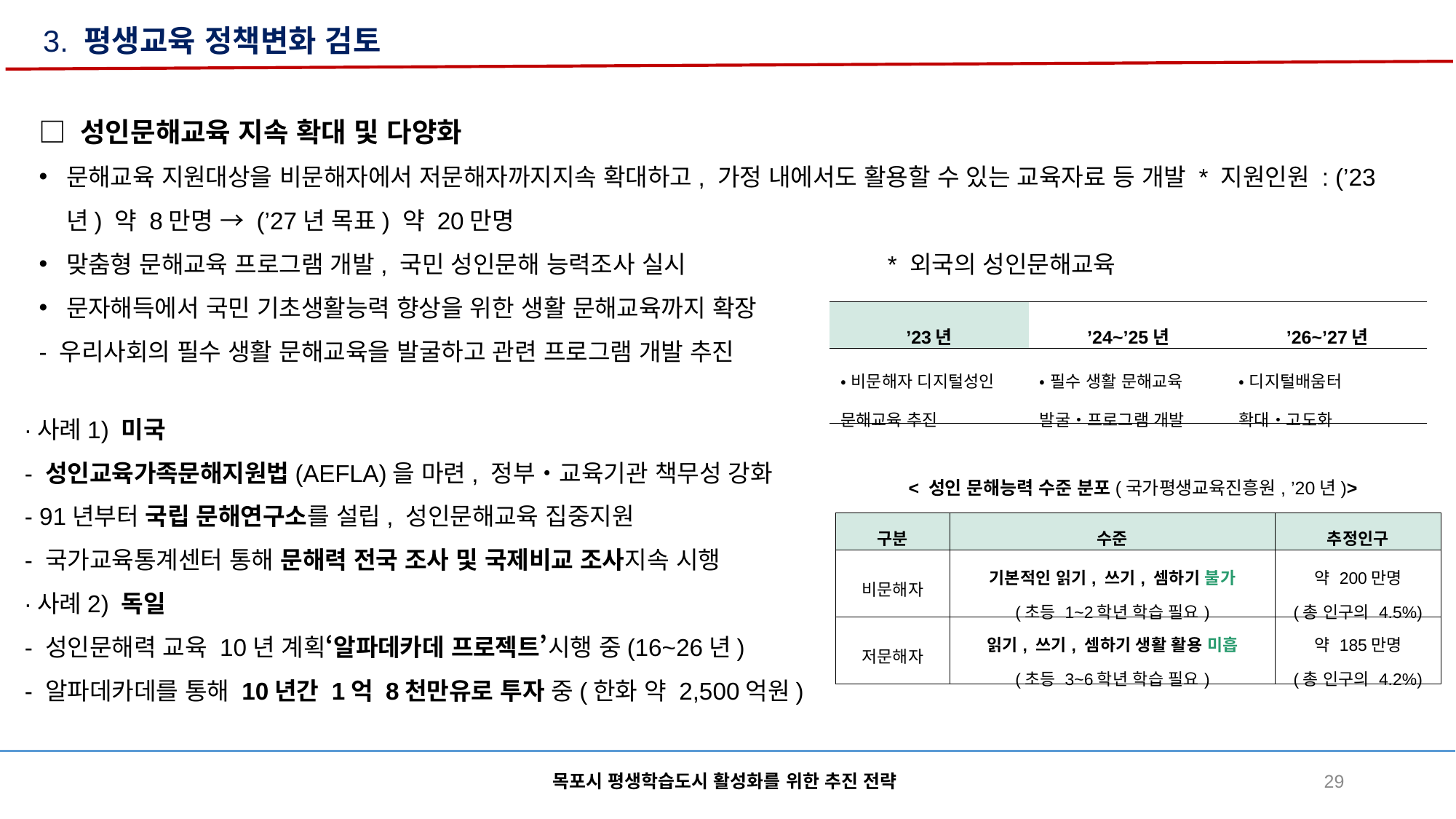

3. 평생교육 정책변화 검토

□ 성인문해교육 지속 확대 및 다양화
문해교육 지원대상을 비문해자에서 저문해자까지지속 확대하고, 가정 내에서도 활용할 수 있는 교육자료 등 개발 * 지원인원 : (’23년) 약 8만명 → (’27년 목표) 약 20만명
맞춤형 문해교육 프로그램 개발, 국민 성인문해 능력조사 실시                             * 외국의 성인문해교육
문자해득에서 국민 기초생활능력 향상을 위한 생활 문해교육까지 확장
- 우리사회의 필수 생활 문해교육을 발굴하고 관련 프로그램 개발 추진

| ’23년 | ’24~’25년 | ’26~’27년 |
| --- | --- | --- |
| •비문해자 디지털성인 문해교육 추진 | •필수 생활 문해교육 발굴・프로그램 개발 | •디지털배움터 확대・고도화 |
∙사례1) 미국
- 성인교육가족문해지원법(AEFLA)을 마련, 정부・교육기관 책무성 강화
- 91년부터 국립 문해연구소를 설립, 성인문해교육 집중지원
- 국가교육통계센터 통해 문해력 전국 조사 및 국제비교 조사지속 시행
∙사례2) 독일
- 성인문해력 교육 10년 계획‘알파데카데 프로젝트’시행 중(16~26년)
- 알파데카데를 통해 10년간 1억 8천만유로 투자 중(한화 약 2,500억원)
< 성인 문해능력 수준 분포(국가평생교육진흥원, ’20년)>
| 구분 | 수준 | 추정인구 |
| --- | --- | --- |
| 비문해자 | 기본적인 읽기, 쓰기, 셈하기 불가 (초등 1~2학년 학습 필요) | 약 200만명 (총 인구의 4.5%) |
| 저문해자 | 읽기, 쓰기, 셈하기 생활 활용 미흡 (초등 3~6학년 학습 필요) | 약 185만명 (총 인구의 4.2%) |
목포시 평생학습도시 활성화를 위한 추진 전략
29